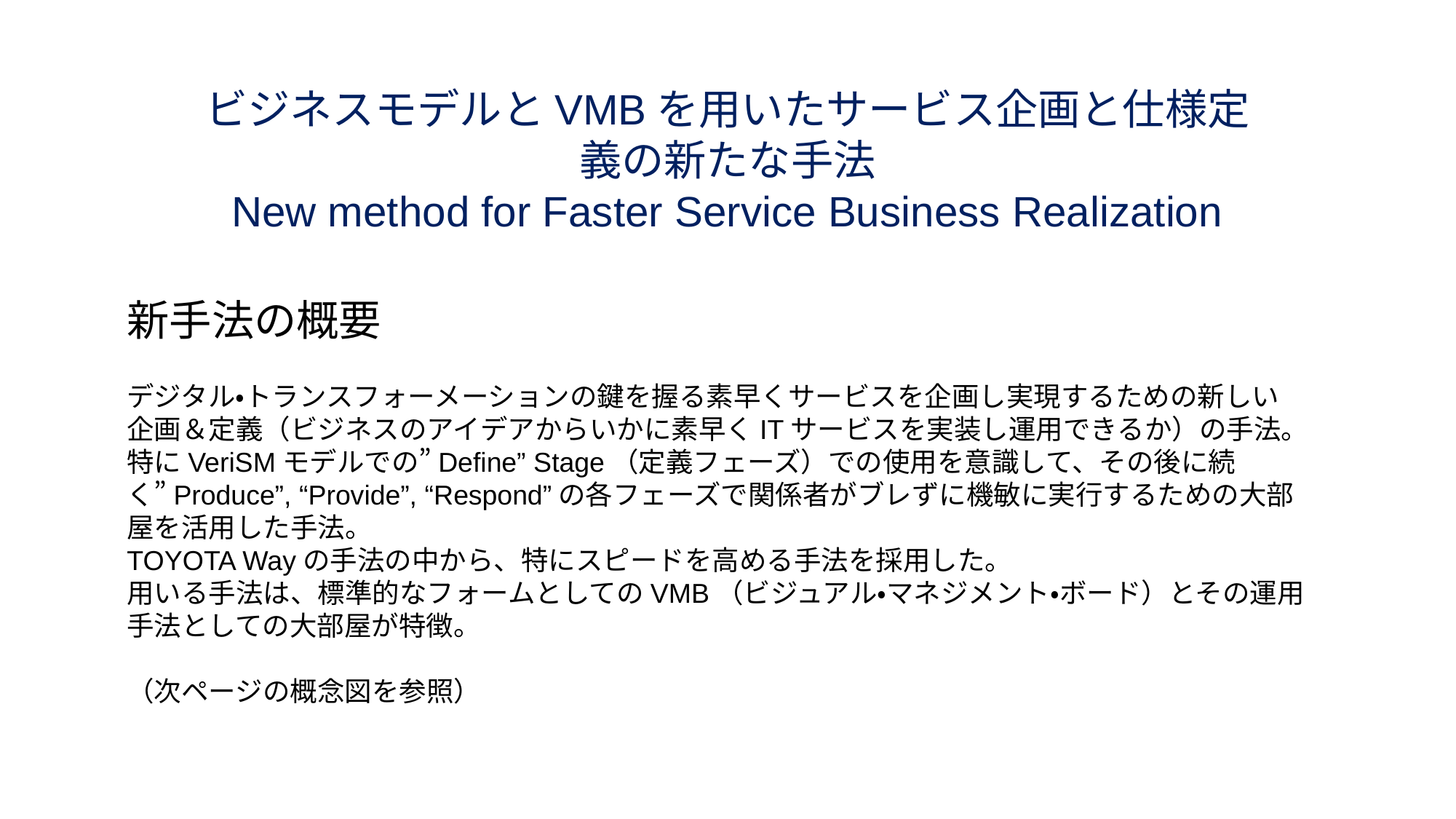

ビジネスモデルとVMBを用いたサービス企画と仕様定義の新たな手法
New method for Faster Service Business Realization
# 新手法の概要
デジタル・トランスフォーメーションの鍵を握る素早くサービスを企画し実現するための新しい企画＆定義（ビジネスのアイデアからいかに素早くITサービスを実装し運用できるか）の手法。特にVeriSMモデルでの”Define” Stage（定義フェーズ）での使用を意識して、その後に続く”Produce”, “Provide”, “Respond”の各フェーズで関係者がブレずに機敏に実行するための大部屋を活用した手法。
TOYOTA Wayの手法の中から、特にスピードを高める手法を採用した。
用いる手法は、標準的なフォームとしてのVMB（ビジュアル・マネジメント・ボード）とその運用手法としての大部屋が特徴。

（次ページの概念図を参照）